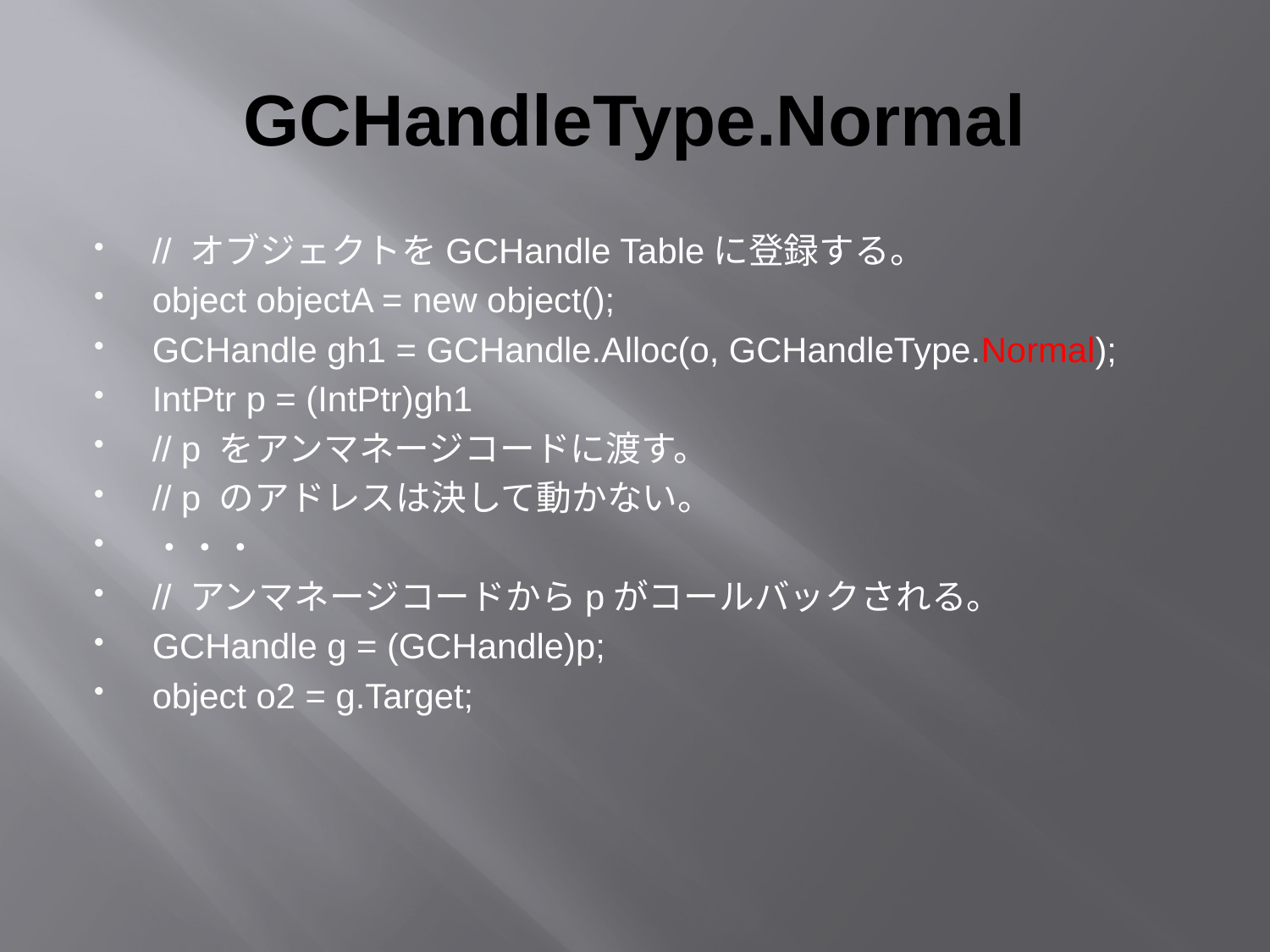

# GCHandleType.Normal
// オブジェクトをGCHandle Tableに登録する。
object objectA = new object();
GCHandle gh1 = GCHandle.Alloc(o, GCHandleType.Normal);
IntPtr p = (IntPtr)gh1
// p をアンマネージコードに渡す。
// p のアドレスは決して動かない。
・・・
// アンマネージコードからpがコールバックされる。
GCHandle g = (GCHandle)p;
object o2 = g.Target;